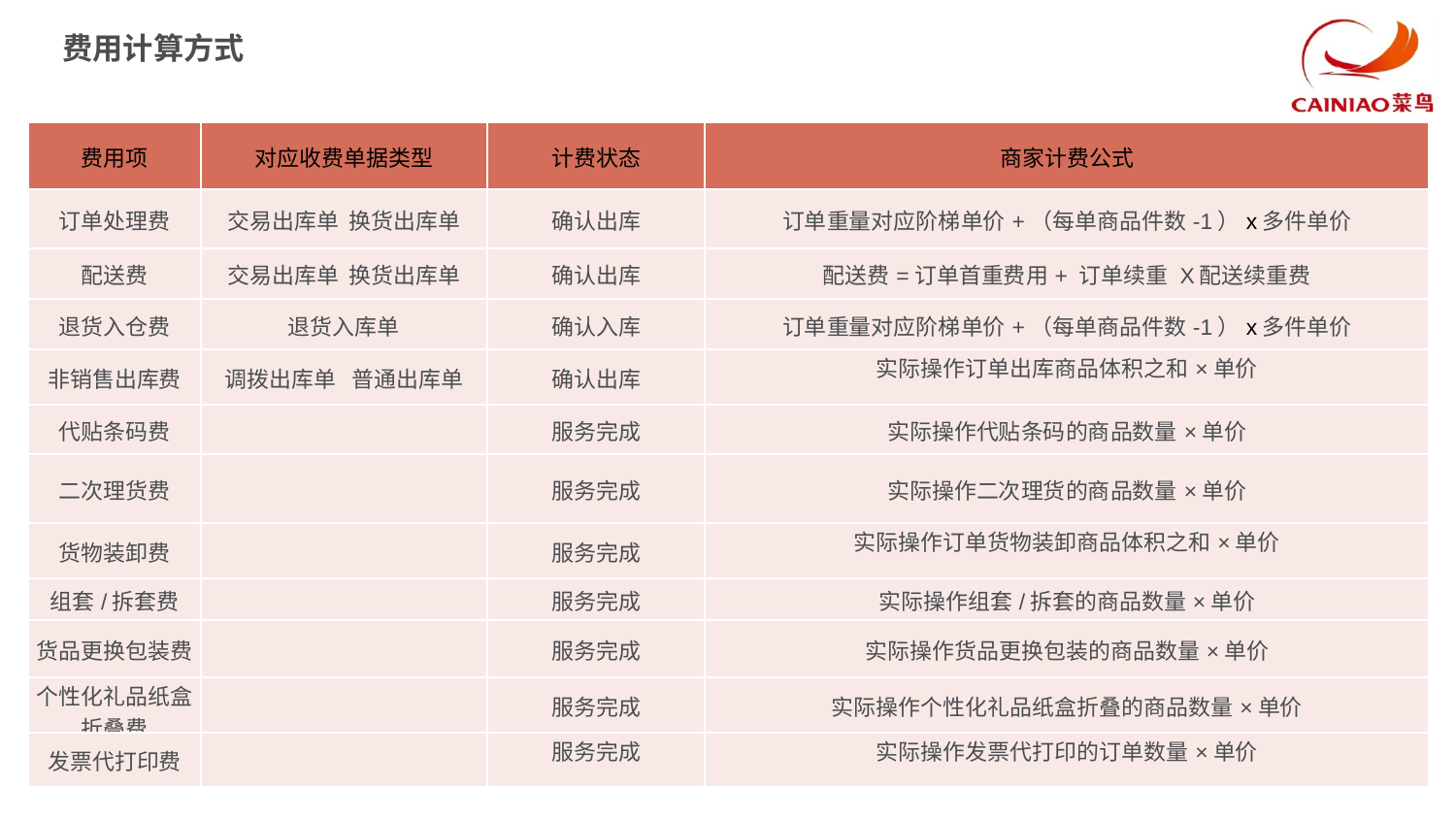

费用计算方式
| 费用项 | 对应收费单据类型 | 计费状态 | 商家计费公式 |
| --- | --- | --- | --- |
| 订单处理费 | 交易出库单  换货出库单 | 确认出库 | 订单重量对应阶梯单价+（每单商品件数-1）x多件单价 |
| 配送费 | 交易出库单  换货出库单 | 确认出库 | 配送费=订单首重费用+ 订单续重 X配送续重费 |
| 退货入仓费 | 退货入库单 | 确认入库 | 订单重量对应阶梯单价+（每单商品件数-1）x多件单价 |
| 非销售出库费 | 调拨出库单   普通出库单 | 确认出库 | 实际操作订单出库商品体积之和×单价 |
| 代贴条码费 |  | 服务完成 | 实际操作代贴条码的商品数量×单价 |
| 二次理货费 |  | 服务完成 | 实际操作二次理货的商品数量×单价 |
| 货物装卸费 |  | 服务完成 | 实际操作订单货物装卸商品体积之和×单价 |
| 组套/拆套费 |  | 服务完成 | 实际操作组套/拆套的商品数量×单价 |
| 货品更换包装费 |  | 服务完成 | 实际操作货品更换包装的商品数量×单价 |
| 个性化礼品纸盒折叠费 |  | 服务完成 | 实际操作个性化礼品纸盒折叠的商品数量×单价 |
| 发票代打印费 |  | 服务完成 | 实际操作发票代打印的订单数量×单价 |